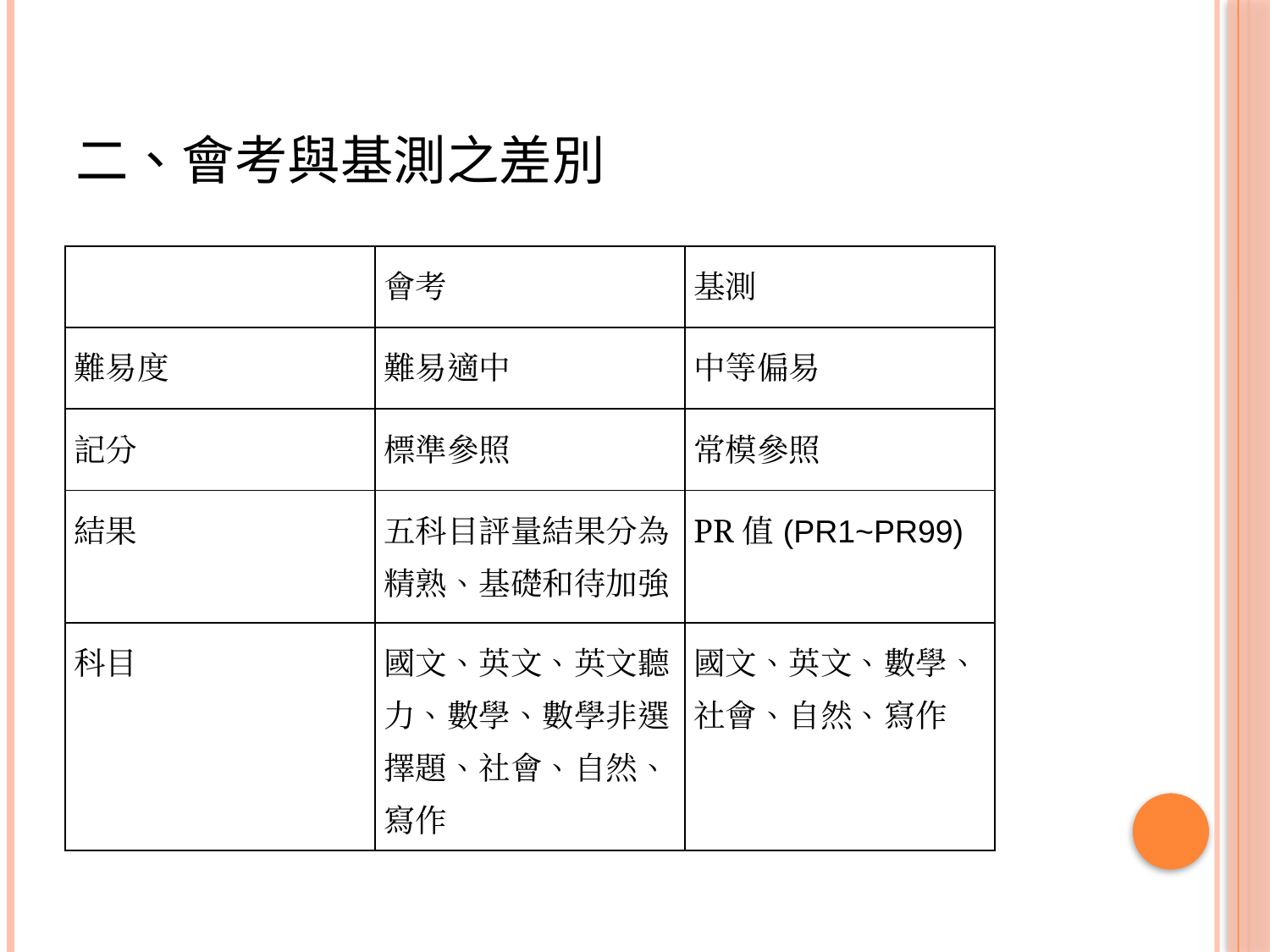

# 二、會考與基測之差別
|  | 會考 | 基測 |
| --- | --- | --- |
| 難易度 | 難易適中 | 中等偏易 |
| 記分 | 標準參照 | 常模參照 |
| 結果 | 五科目評量結果分為精熟、基礎和待加強 | PR值(PR1~PR99) |
| 科目 | 國文、英文、英文聽力、數學、數學非選擇題、社會、自然、寫作 | 國文、英文、數學、社會、自然、寫作 |